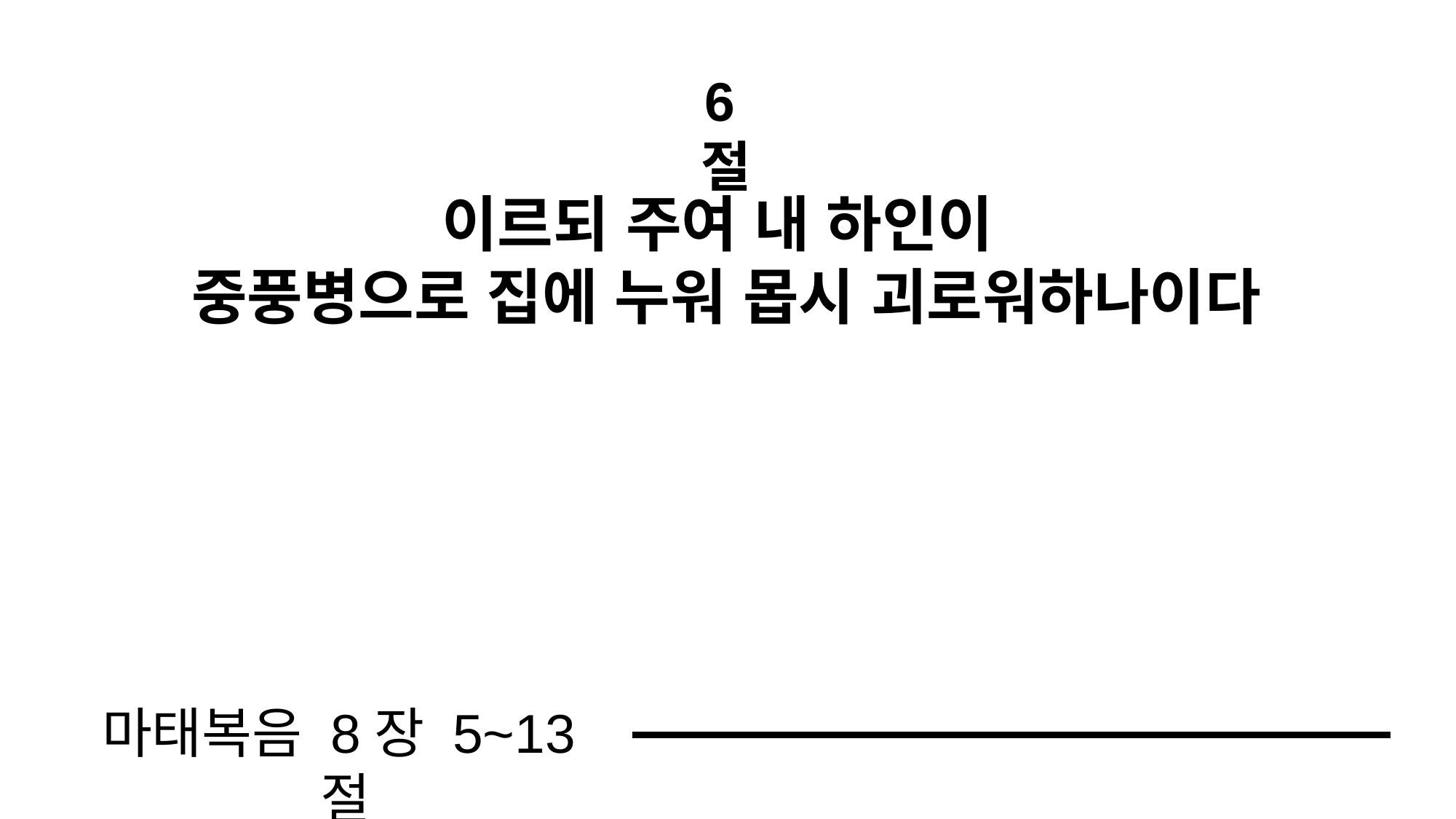

6절
이르되 주여 내 하인이
중풍병으로 집에 누워 몹시 괴로워하나이다
마태복음 8장 5~13절